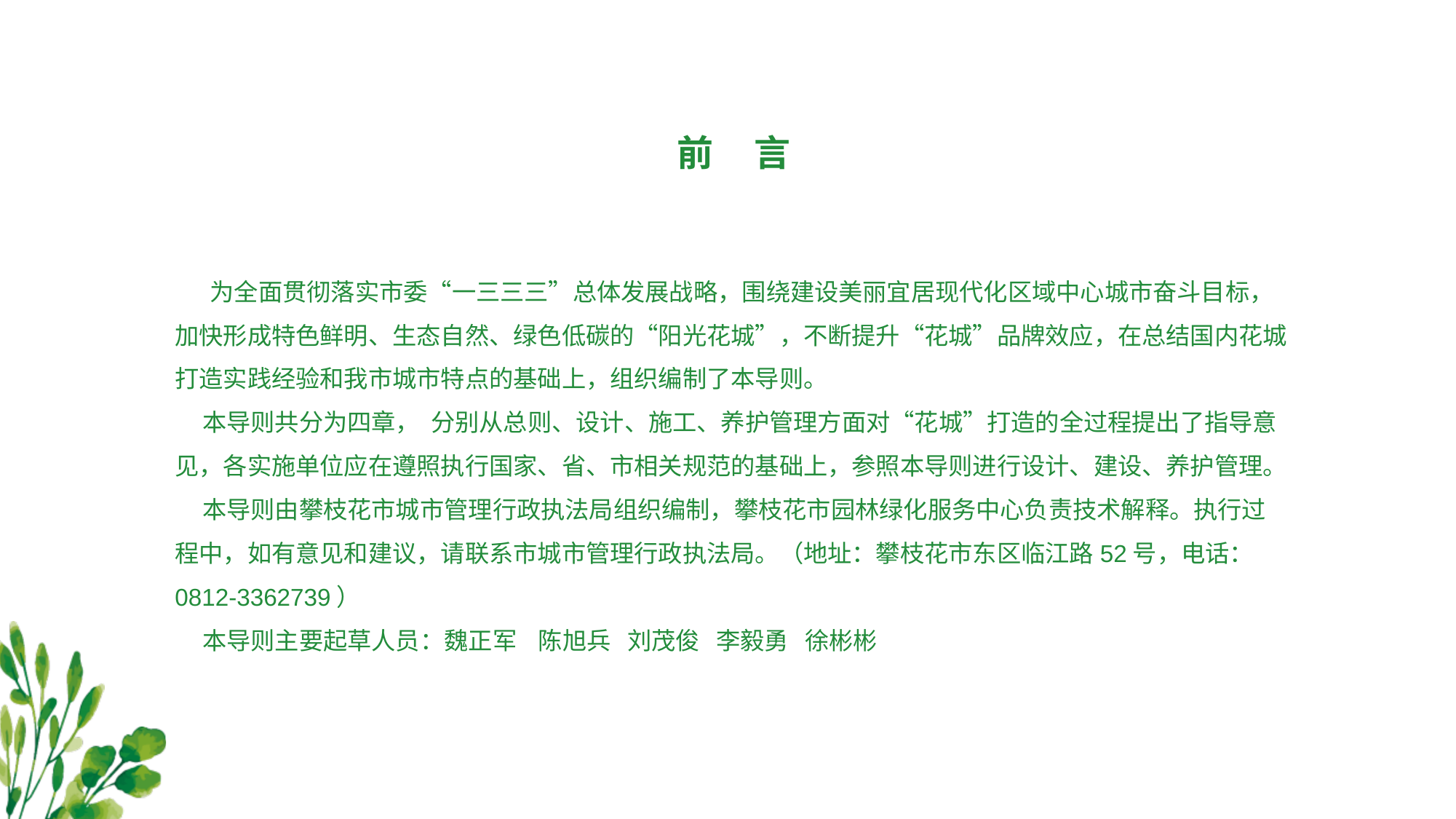

前     言
       为全面贯彻落实市委“一三三三”总体发展战略，围绕建设美丽宜居现代化区域中心城市奋斗目标，加快形成特色鲜明、生态自然、绿色低碳的“阳光花城”，不断提升“花城”品牌效应，在总结国内花城打造实践经验和我市城市特点的基础上，组织编制了本导则。
    本导则共分为四章，  分别从总则、设计、施工、养护管理方面对“花城”打造的全过程提出了指导意见，各实施单位应在遵照执行国家、省、市相关规范的基础上，参照本导则进行设计、建设、养护管理。
    本导则由攀枝花市城市管理行政执法局组织编制，攀枝花市园林绿化服务中心负责技术解释。执行过程中，如有意见和建议，请联系市城市管理行政执法局。（地址：攀枝花市东区临江路52号，电话：0812-3362739）
    本导则主要起草人员：魏正军    陈旭兵   刘茂俊   李毅勇   徐彬彬